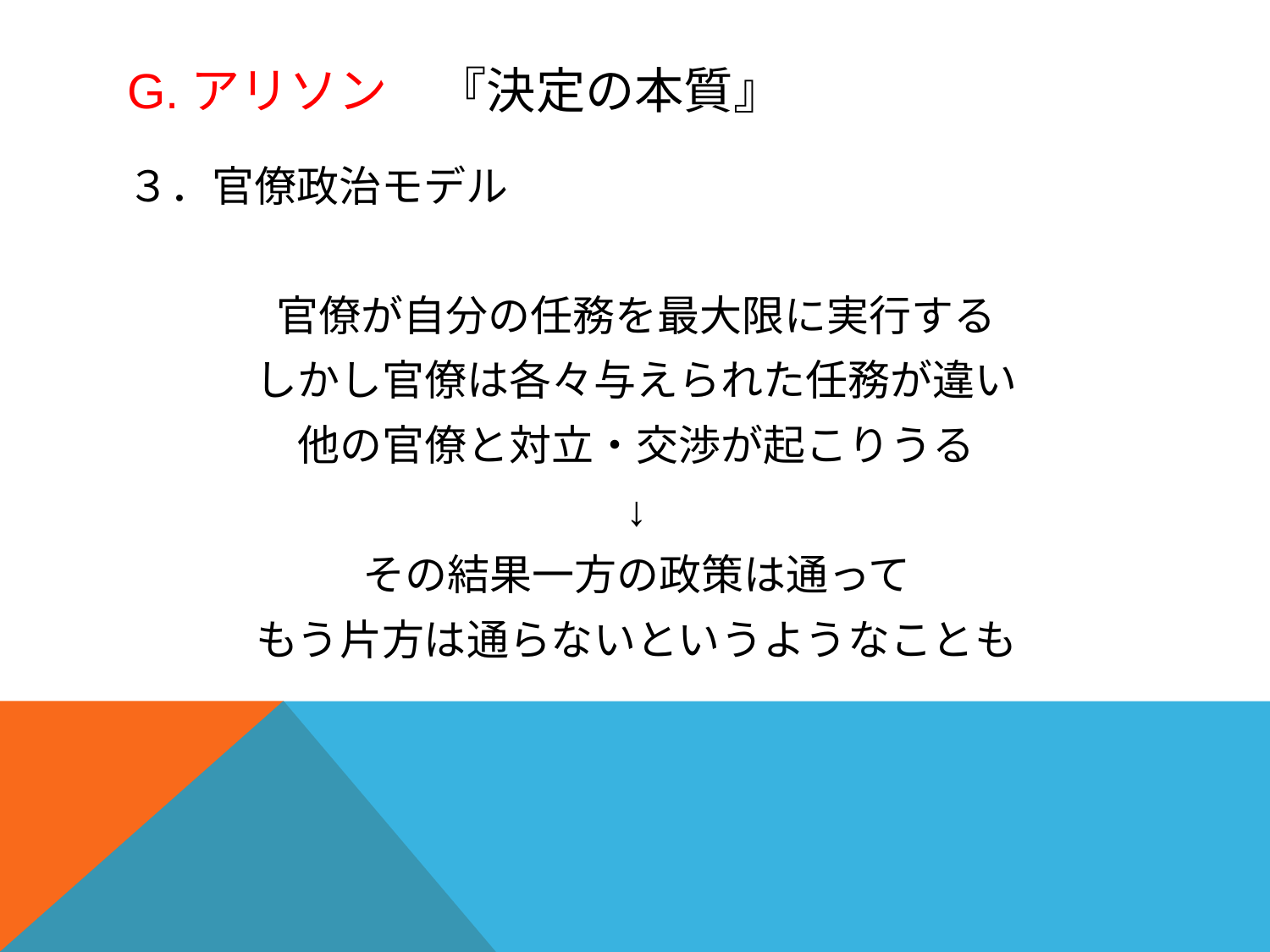

# G.アリソン　『決定の本質』
３．官僚政治モデル

官僚が自分の任務を最大限に実行する
しかし官僚は各々与えられた任務が違い
他の官僚と対立・交渉が起こりうる
↓
その結果一方の政策は通って
もう片方は通らないというようなことも